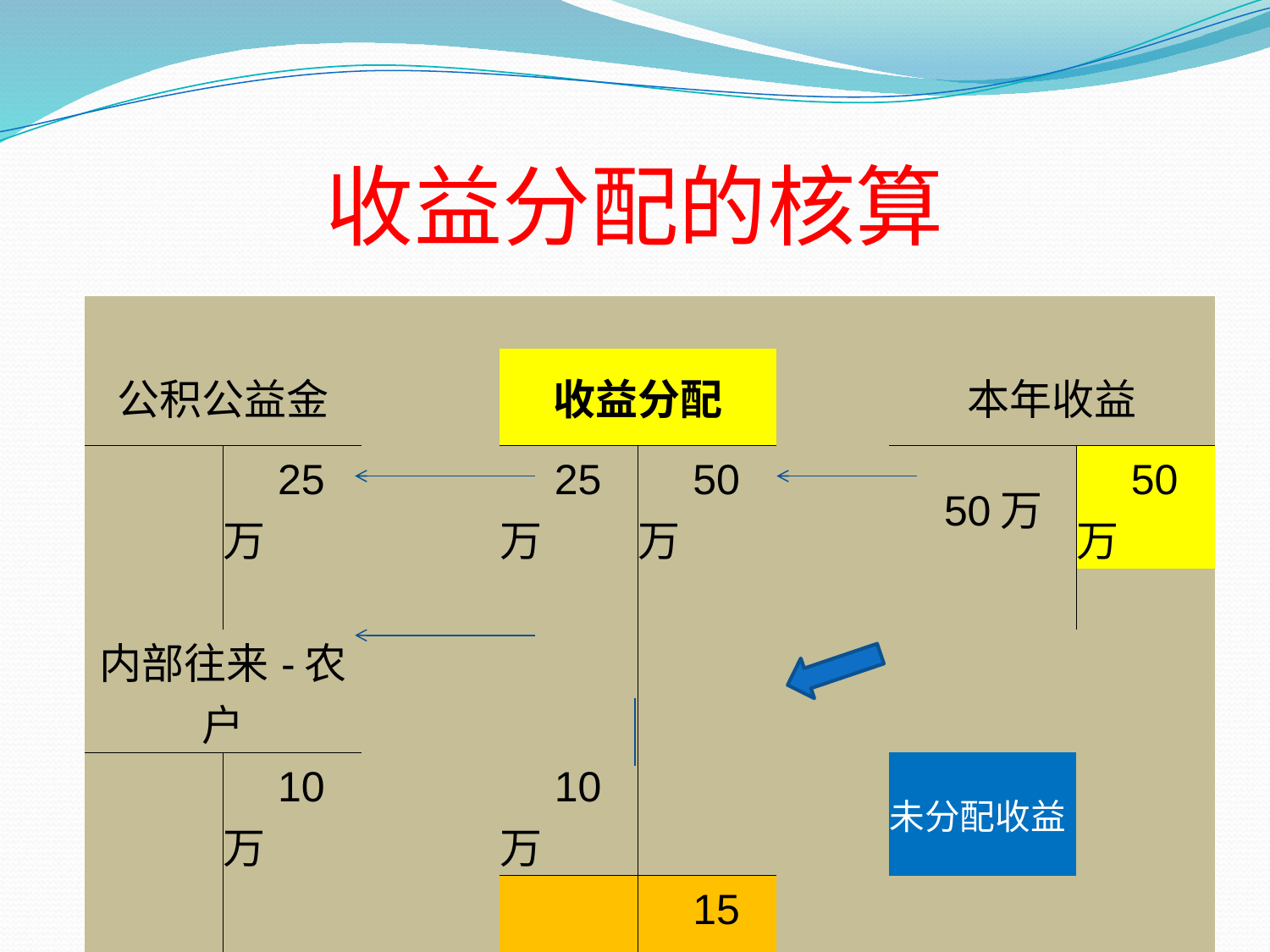

# 收益分配的核算
|  |  |  |  |  |  |  |  |
| --- | --- | --- | --- | --- | --- | --- | --- |
| 公积公益金 |  |  | 收益分配 |  |  | 本年收益 |  |
|  | 25万 |  | 25万 | 50万 |  | 50万 | 50万 |
|  |  |  |  |  |  |  |  |
| 内部往来-农户 |  |  |  |  |  |  |  |
|  | 10万 |  | 10万 |  |  | 未分配收益 |  |
|  |  |  |  | 15万 |  |  |  |
|  |  |  |  |  |  |  |  |
|  |  |  |  |  |  |  |  |
|  |  |  |  |  |  |  |  |
|  |  |  |  |  |  |  |  |